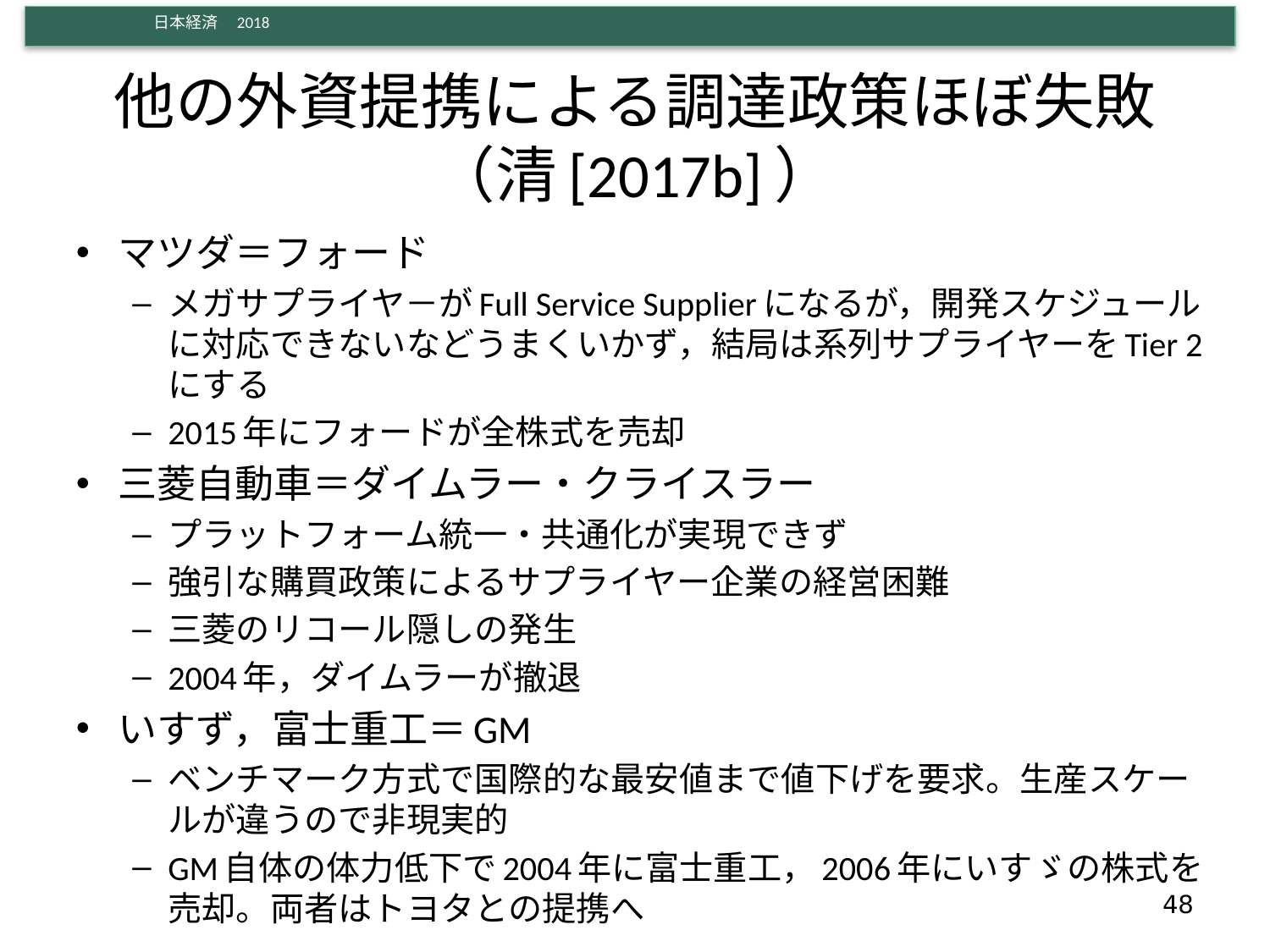

# 他の外資提携による調達政策ほぼ失敗（清[2017b]）
マツダ＝フォード
メガサプライヤ－がFull Service Supplierになるが，開発スケジュールに対応できないなどうまくいかず，結局は系列サプライヤーをTier 2にする
2015年にフォードが全株式を売却
三菱自動車＝ダイムラー・クライスラー
プラットフォーム統一・共通化が実現できず
強引な購買政策によるサプライヤー企業の経営困難
三菱のリコール隠しの発生
2004年，ダイムラーが撤退
いすず，富士重工＝GM
ベンチマーク方式で国際的な最安値まで値下げを要求。生産スケールが違うので非現実的
GM自体の体力低下で2004年に富士重工，2006年にいすゞの株式を売却。両者はトヨタとの提携へ

48